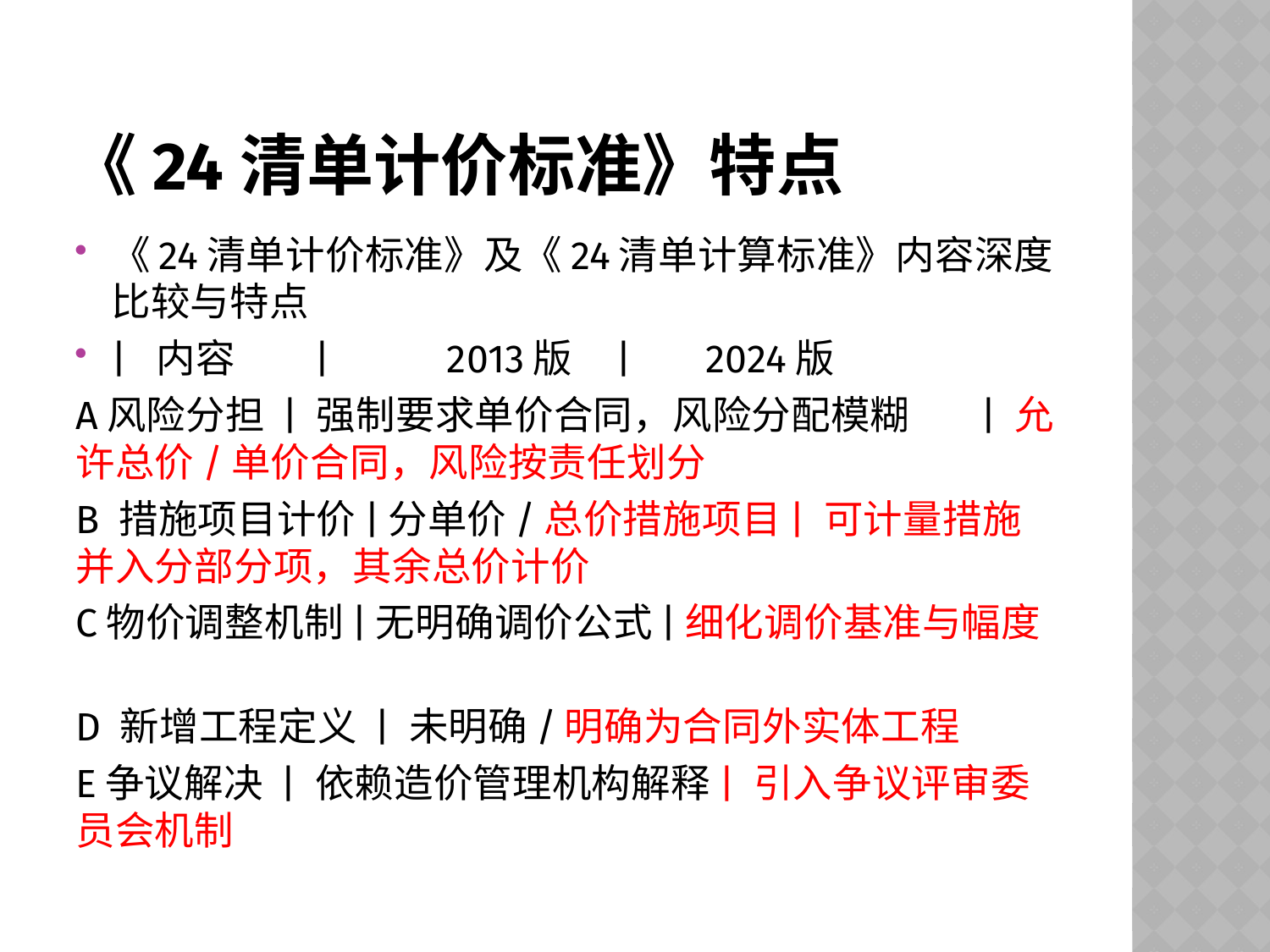

# 《24清单计价标准》特点
《24清单计价标准》及《24清单计算标准》内容深度比较与特点
|  内容        |           2013版    |       2024版
A风险分担 | 强制要求单价合同，风险分配模糊       | 允许总价/单价合同，风险按责任划分
B 措施项目计价|分单价/总价措施项目| 可计量措施并入分部分项，其余总价计价
C物价调整机制|无明确调价公式|细化调价基准与幅度
D 新增工程定义 | 未明确/明确为合同外实体工程
E争议解决 | 依赖造价管理机构解释| 引入争议评审委员会机制